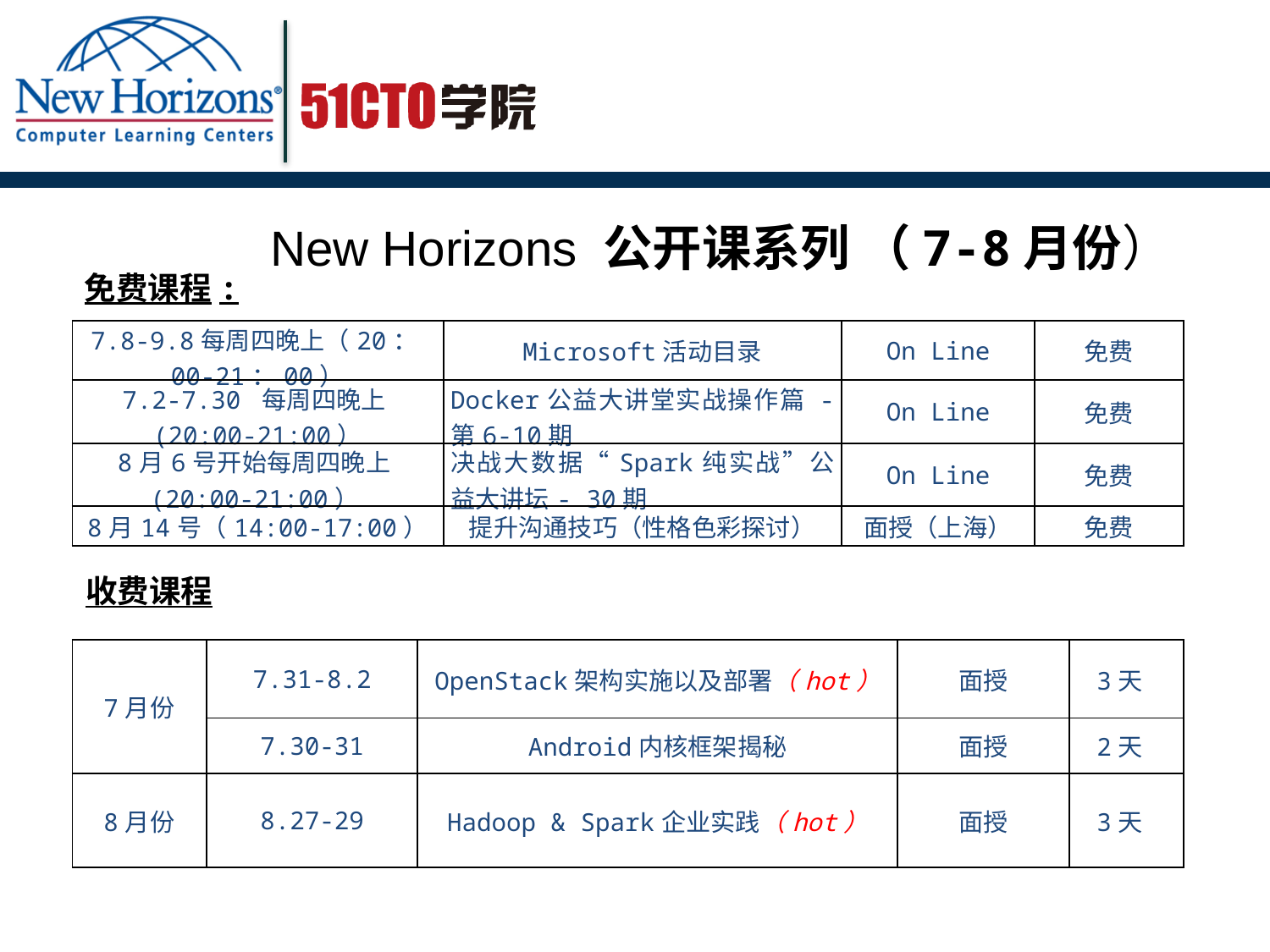

New Horizons 公开课系列 （7-8月份）
免费课程:
| 7.8-9.8每周四晚上（20：00-21：00） | Microsoft活动目录 | On Line | 免费 |
| --- | --- | --- | --- |
| 7.2-7.30 每周四晚上(20:00-21:00） | Docker公益大讲堂实战操作篇 - 第6-10期 | On Line | 免费 |
| 8月6号开始每周四晚上(20:00-21:00） | 决战大数据“Spark纯实战”公益大讲坛- 30期 | On Line | 免费 |
| 8月14号（14:00-17:00） | 提升沟通技巧（性格色彩探讨） | 面授（上海） | 免费 |
收费课程
| 7月份 | 7.31-8.2 | OpenStack架构实施以及部署（hot） | 面授 | 3天 |
| --- | --- | --- | --- | --- |
|  | 7.30-31 | Android内核框架揭秘 | 面授 | 2天 |
| 8月份 | 8.27-29 | Hadoop & Spark企业实践（hot） | 面授 | 3天 |